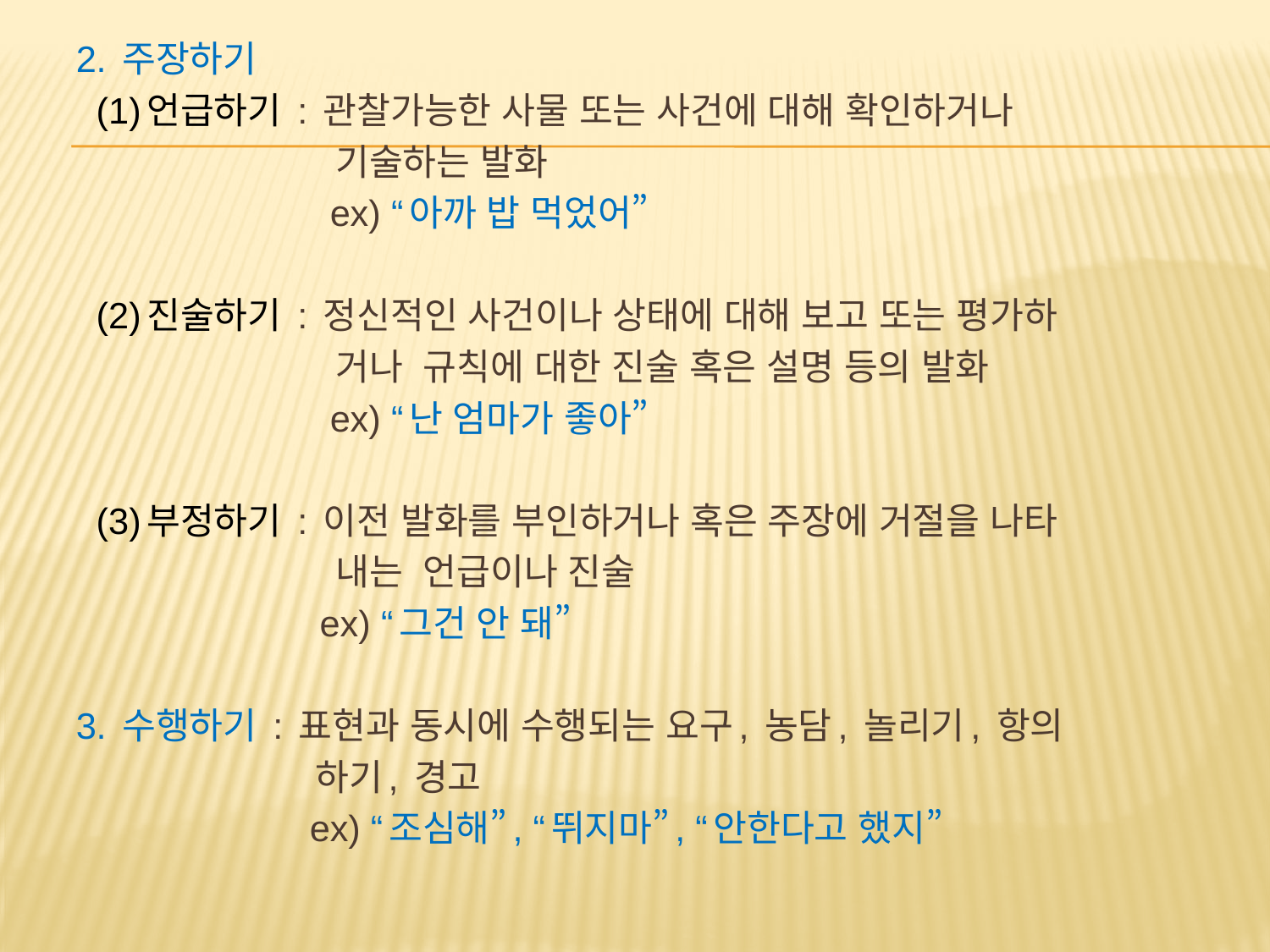

2. 주장하기
  (1)언급하기 : 관찰가능한 사물 또는 사건에 대해 확인하거나
                         기술하는 발화
                         ex) “아까 밥 먹었어”

  (2)진술하기 : 정신적인 사건이나 상태에 대해 보고 또는 평가하
                         거나  규칙에 대한 진술 혹은 설명 등의 발화
                         ex) “난 엄마가 좋아”

  (3)부정하기 : 이전 발화를 부인하거나 혹은 주장에 거절을 나타
                         내는  언급이나 진술
                        ex) “그건 안 돼”

3. 수행하기 : 표현과 동시에 수행되는 요구, 농담, 놀리기, 항의
                       하기, 경고
                       ex) “조심해”, “뛰지마”, “안한다고 했지”
#